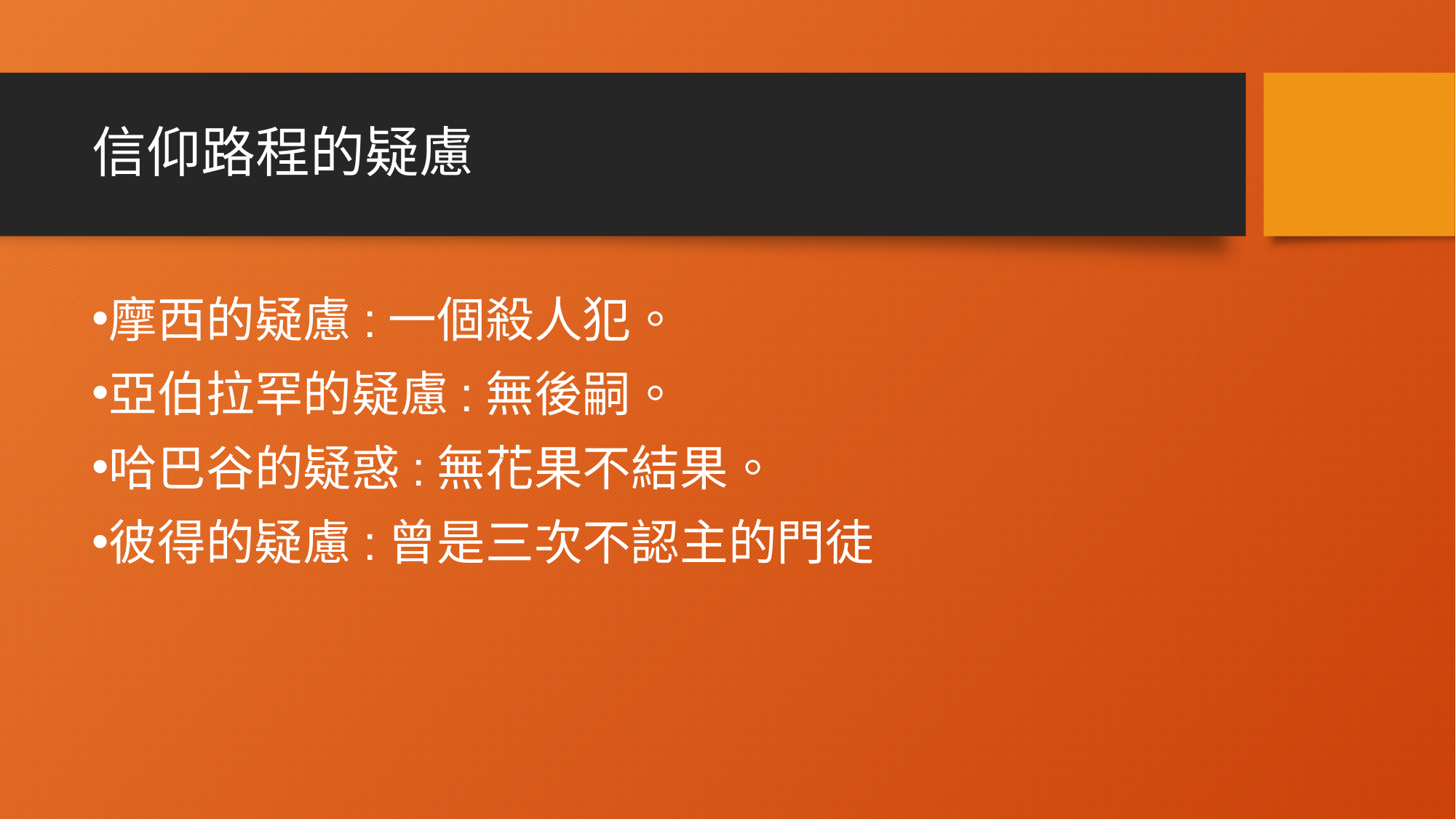

# 信仰路程的疑慮
摩西的疑慮:一個殺人犯。
亞伯拉罕的疑慮:無後嗣。
哈巴谷的疑惑:無花果不結果。
彼得的疑慮:曾是三次不認主的門徒